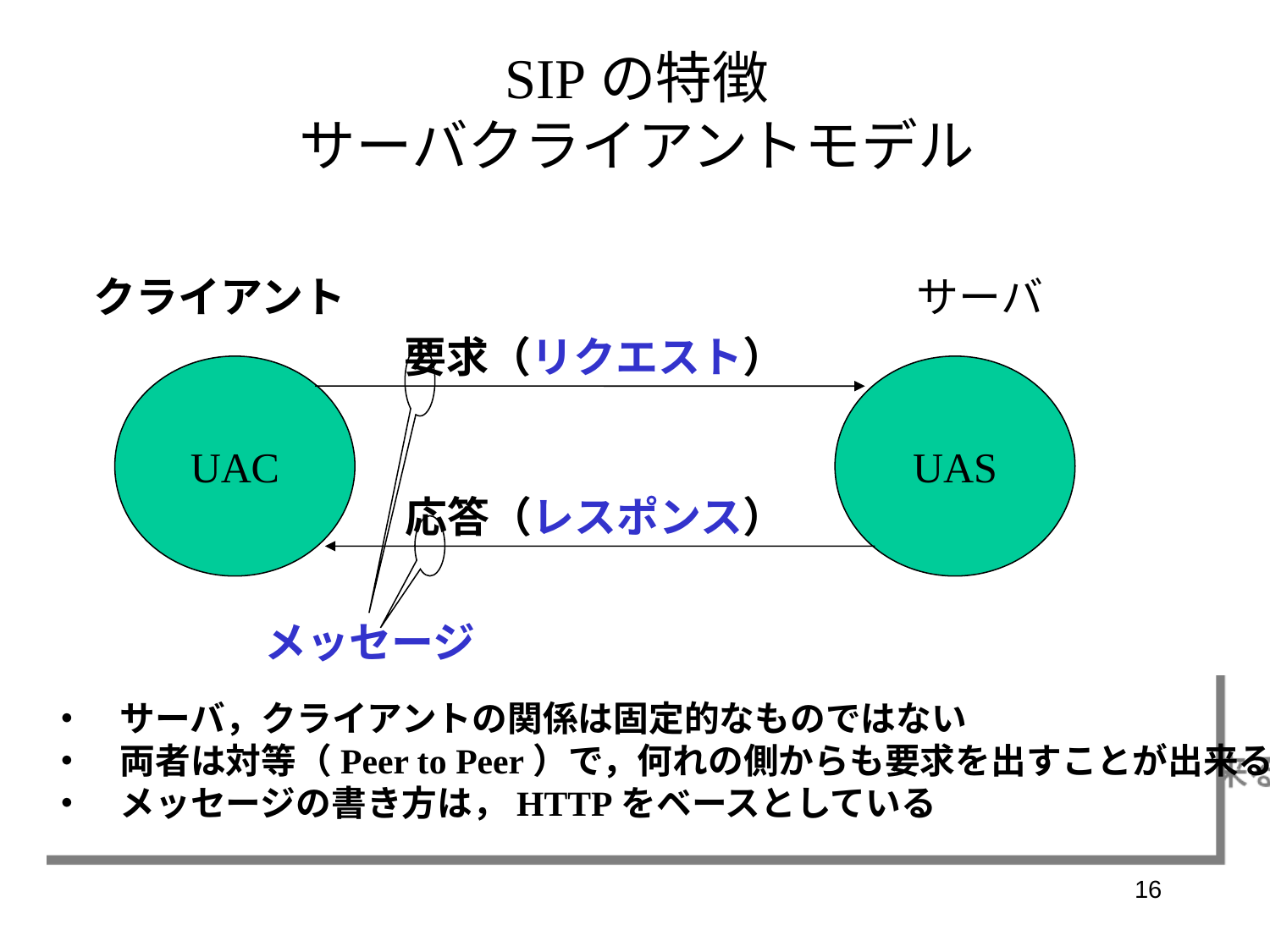

SIPの特徴
サーバクライアントモデル
クライアント
サーバ
要求（リクエスト）

UAC
UAS

応答（レスポンス）

メッセージ
・　サーバ，クライアントの関係は固定的なものではない
・　両者は対等（Peer to Peer）で，何れの側からも要求を出すことが出来る
・　メッセージの書き方は，HTTPをベースとしている
16